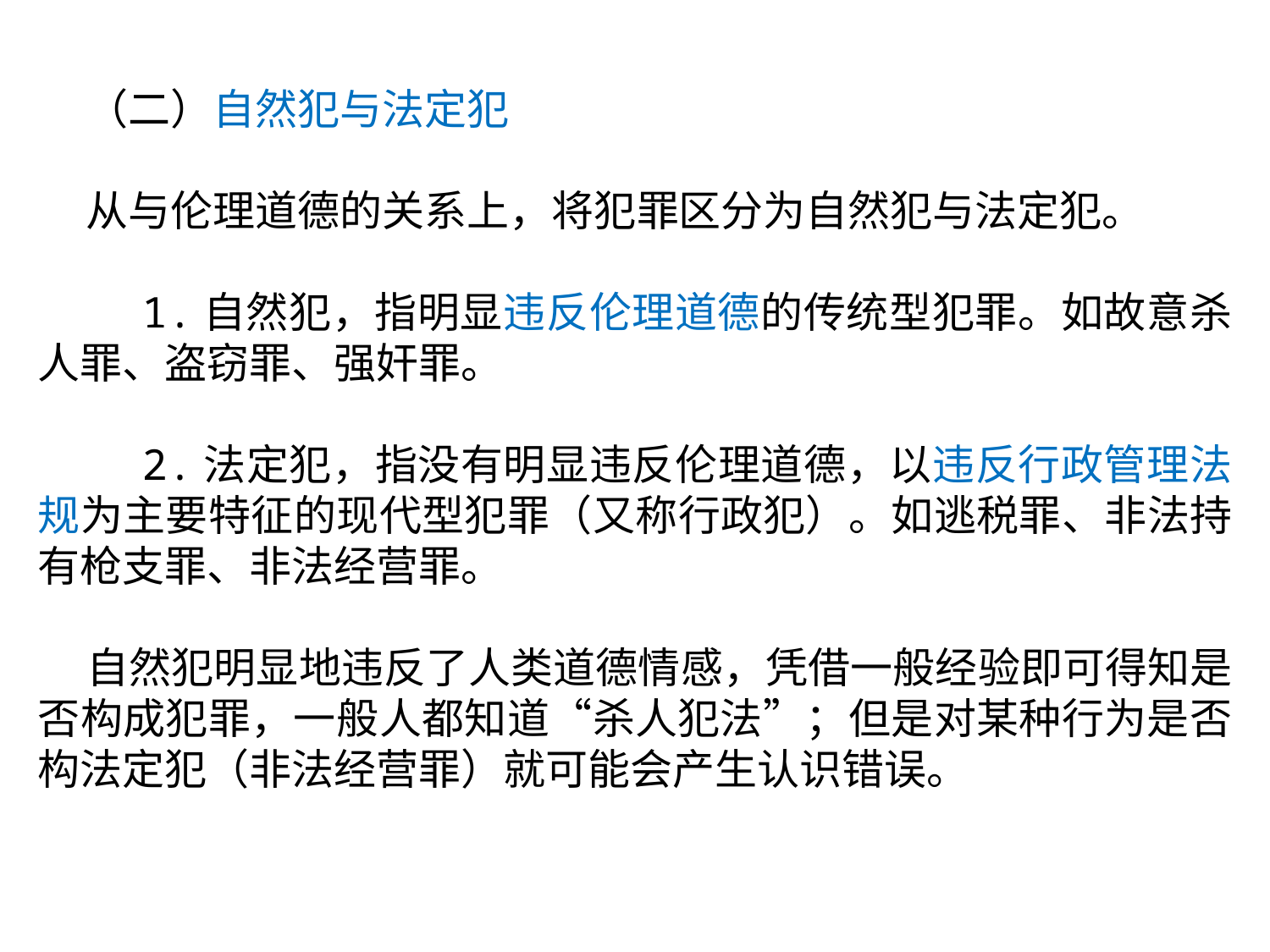

（二）自然犯与法定犯

    从与伦理道德的关系上，将犯罪区分为自然犯与法定犯。

    1.自然犯，指明显违反伦理道德的传统型犯罪。如故意杀人罪、盗窃罪、强奸罪。

    2.法定犯，指没有明显违反伦理道德，以违反行政管理法规为主要特征的现代型犯罪（又称行政犯）。如逃税罪、非法持有枪支罪、非法经营罪。

    自然犯明显地违反了人类道德情感，凭借一般经验即可得知是否构成犯罪，一般人都知道“杀人犯法”；但是对某种行为是否构法定犯（非法经营罪）就可能会产生认识错误。